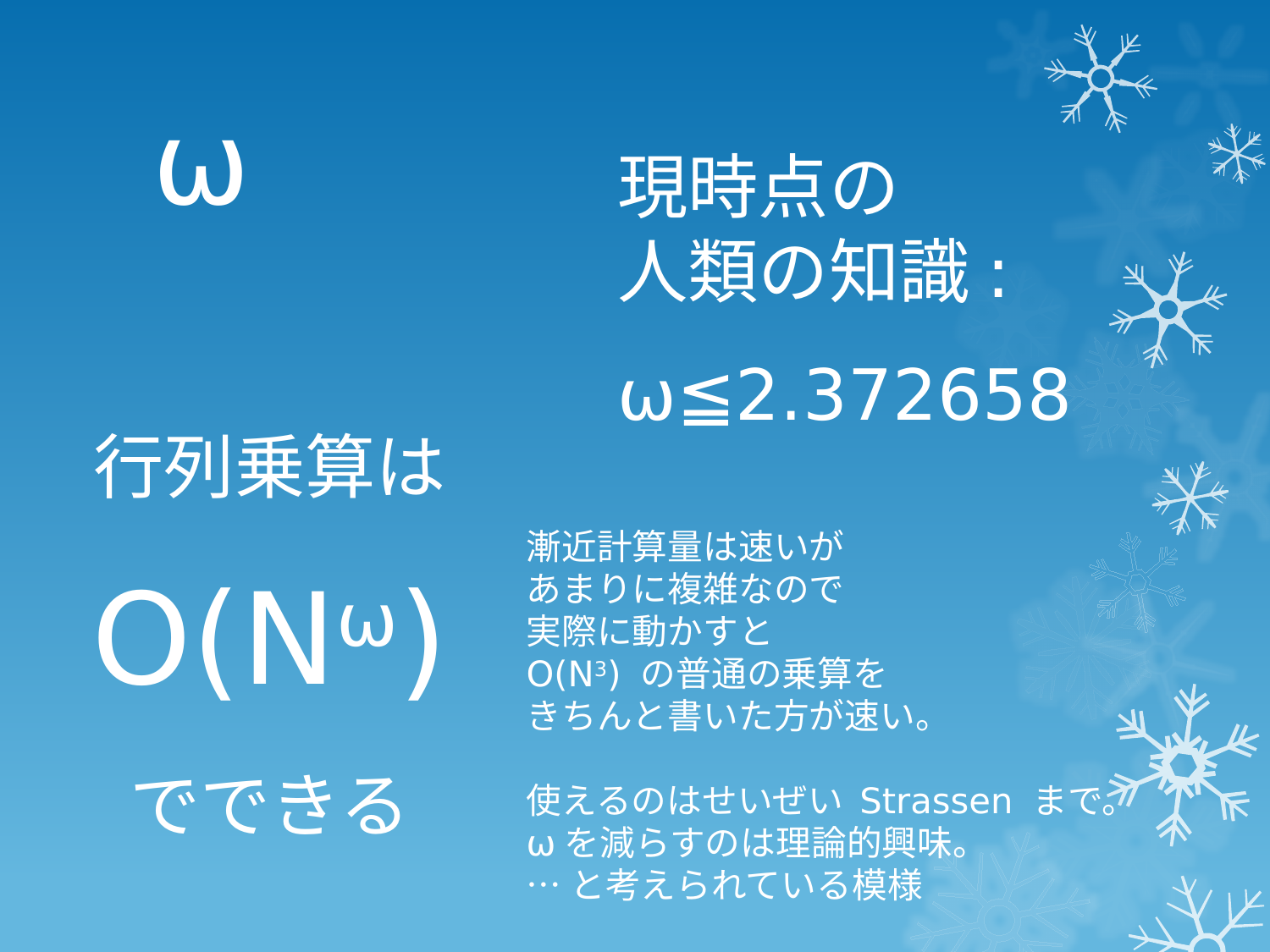

# ω
現時点の
人類の知識:

ω≦2.372658
行列乗算は

O(Nω)

でできる
漸近計算量は速いが
あまりに複雑なので
実際に動かすと
O(N3) の普通の乗算を
きちんと書いた方が速い。

使えるのはせいぜい Strassen まで。
ωを減らすのは理論的興味。
…と考えられている模様